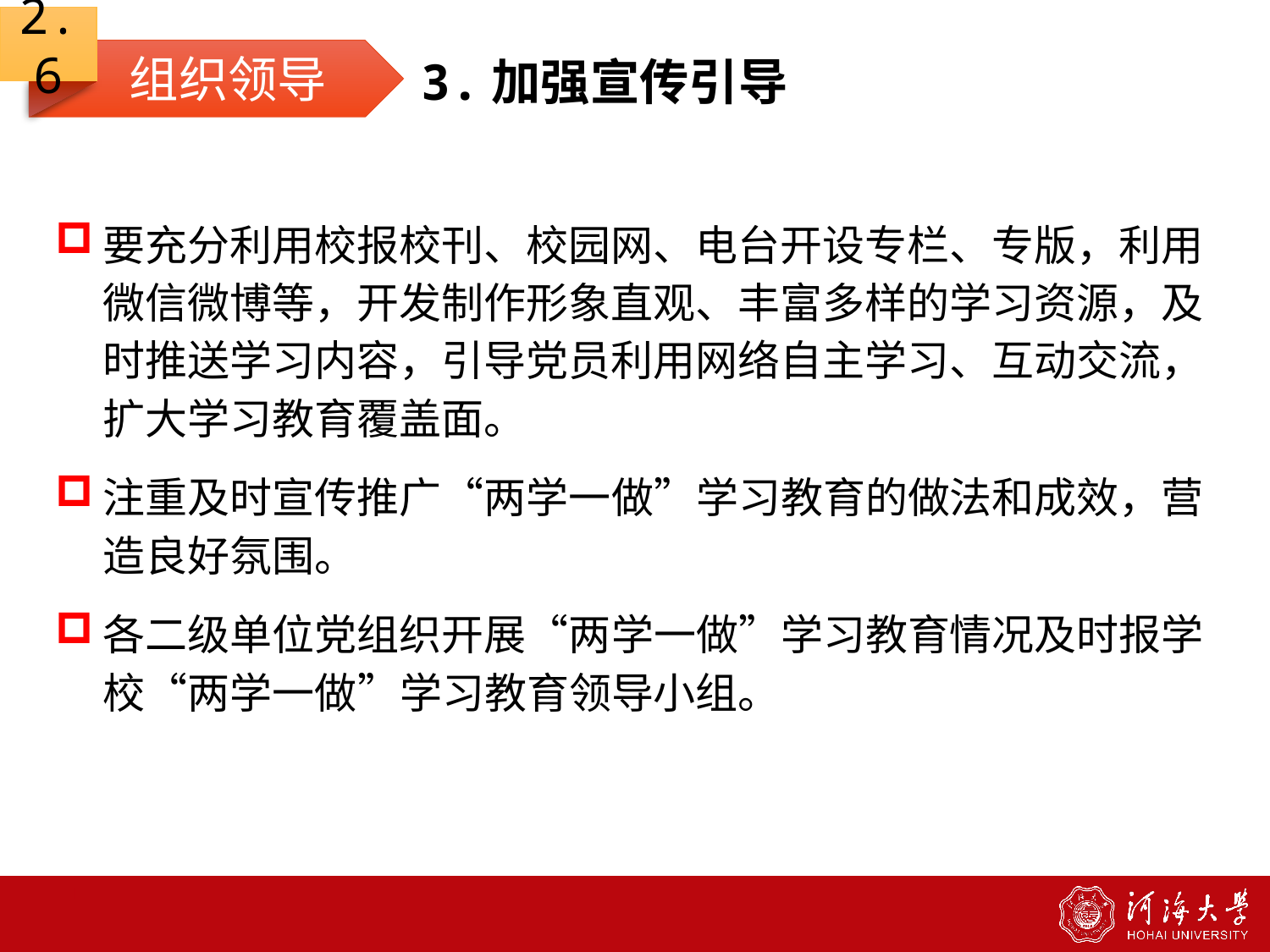

2.6

组织领导

3.加强宣传引导
要充分利用校报校刊、校园网、电台开设专栏、专版，利用微信微博等，开发制作形象直观、丰富多样的学习资源，及时推送学习内容，引导党员利用网络自主学习、互动交流，扩大学习教育覆盖面。
注重及时宣传推广“两学一做”学习教育的做法和成效，营造良好氛围。
各二级单位党组织开展“两学一做”学习教育情况及时报学校“两学一做”学习教育领导小组。